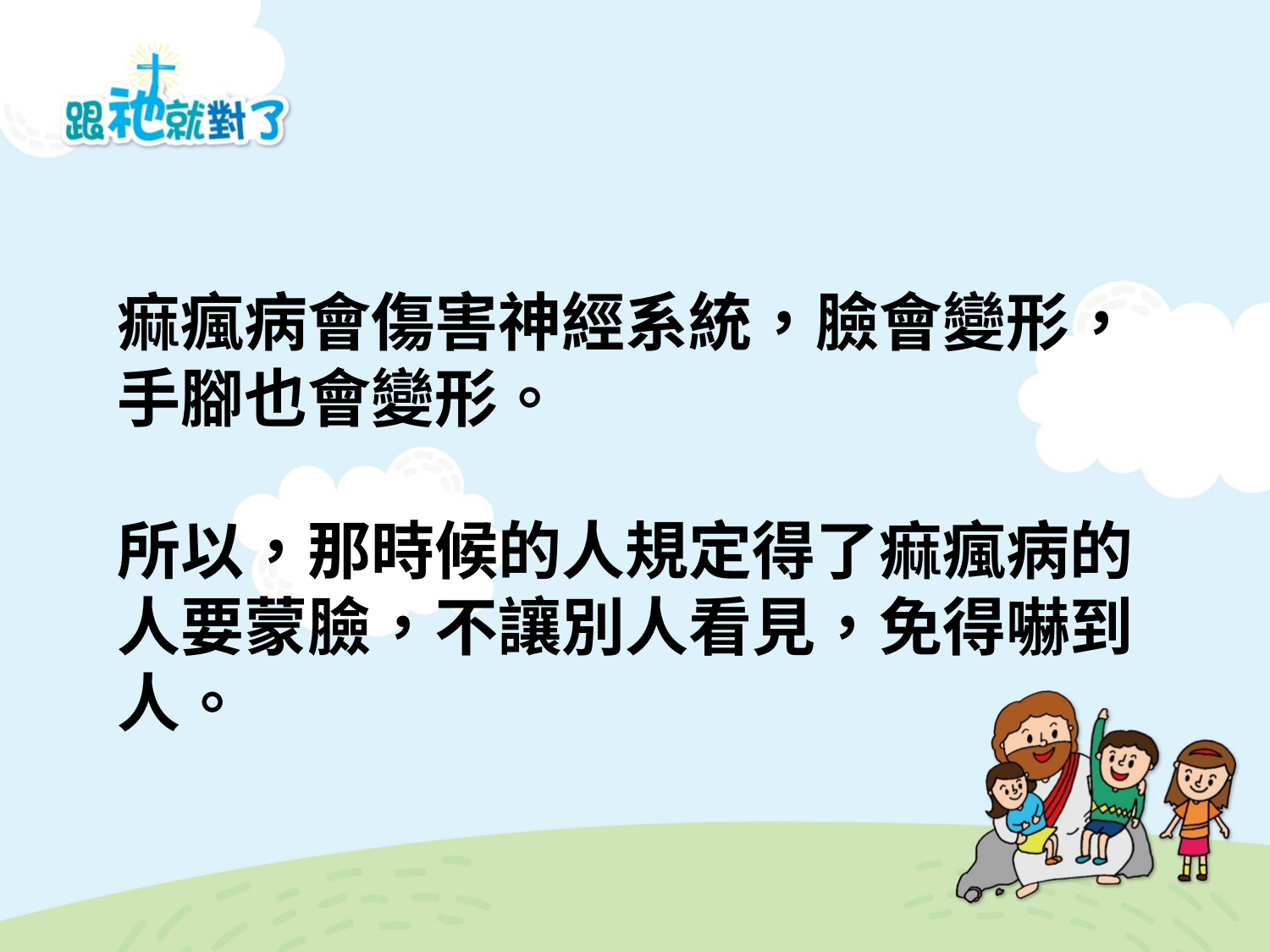

痲瘋病會傷害神經系統，臉會變形，手腳也會變形。

所以，那時候的人規定得了痲瘋病的人要蒙臉，不讓別人看見，免得嚇到人。